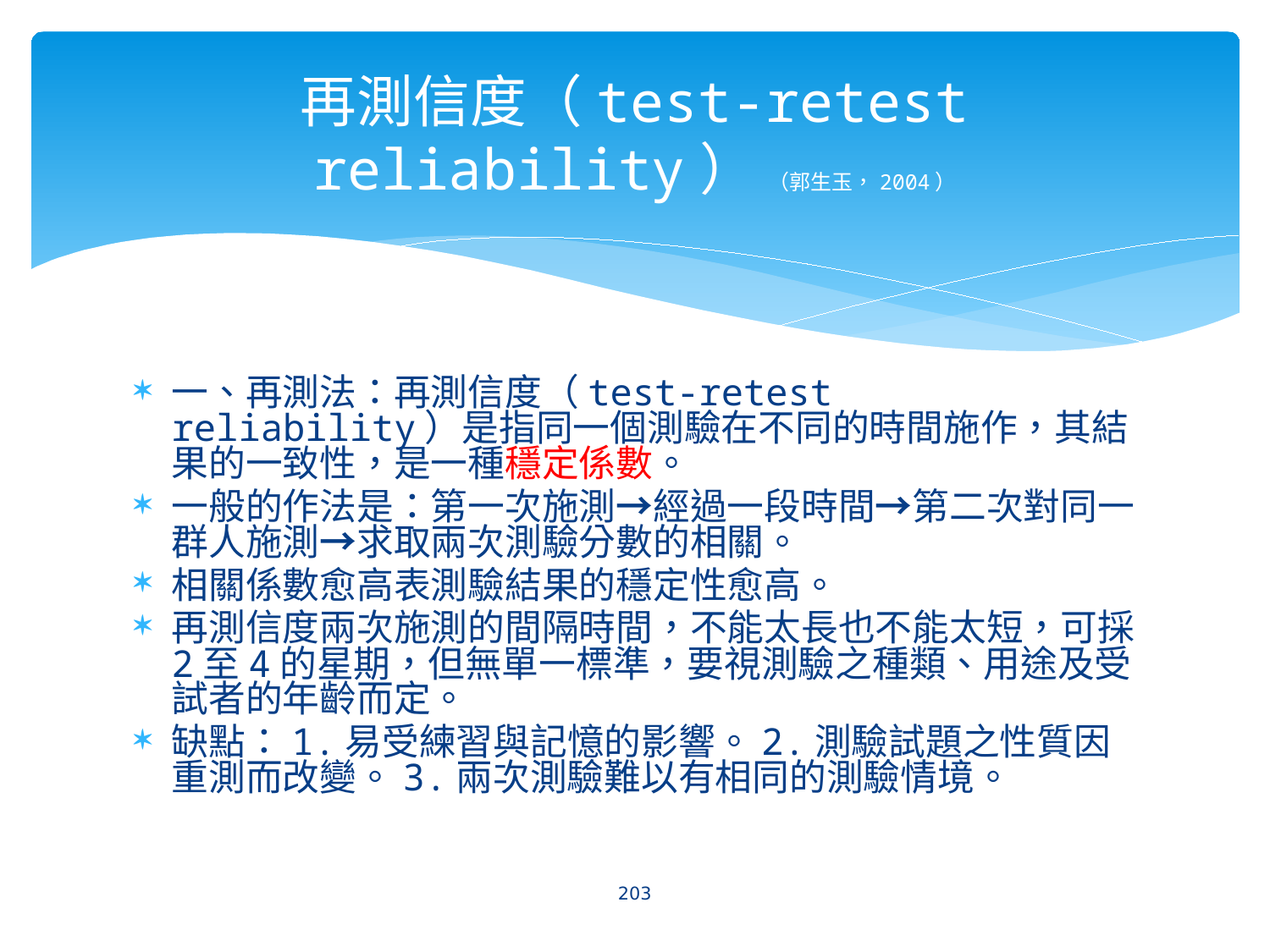

# 再測信度（test-retest reliability） （郭生玉，2004）
一、再測法：再測信度（test-retest reliability）是指同一個測驗在不同的時間施作，其結果的一致性，是一種穩定係數。
一般的作法是：第一次施測→經過一段時間→第二次對同一群人施測→求取兩次測驗分數的相關。
相關係數愈高表測驗結果的穩定性愈高。
再測信度兩次施測的間隔時間，不能太長也不能太短，可採2至4的星期，但無單一標準，要視測驗之種類、用途及受試者的年齡而定。
缺點：1.易受練習與記憶的影響。2.測驗試題之性質因重測而改變。3.兩次測驗難以有相同的測驗情境。

203